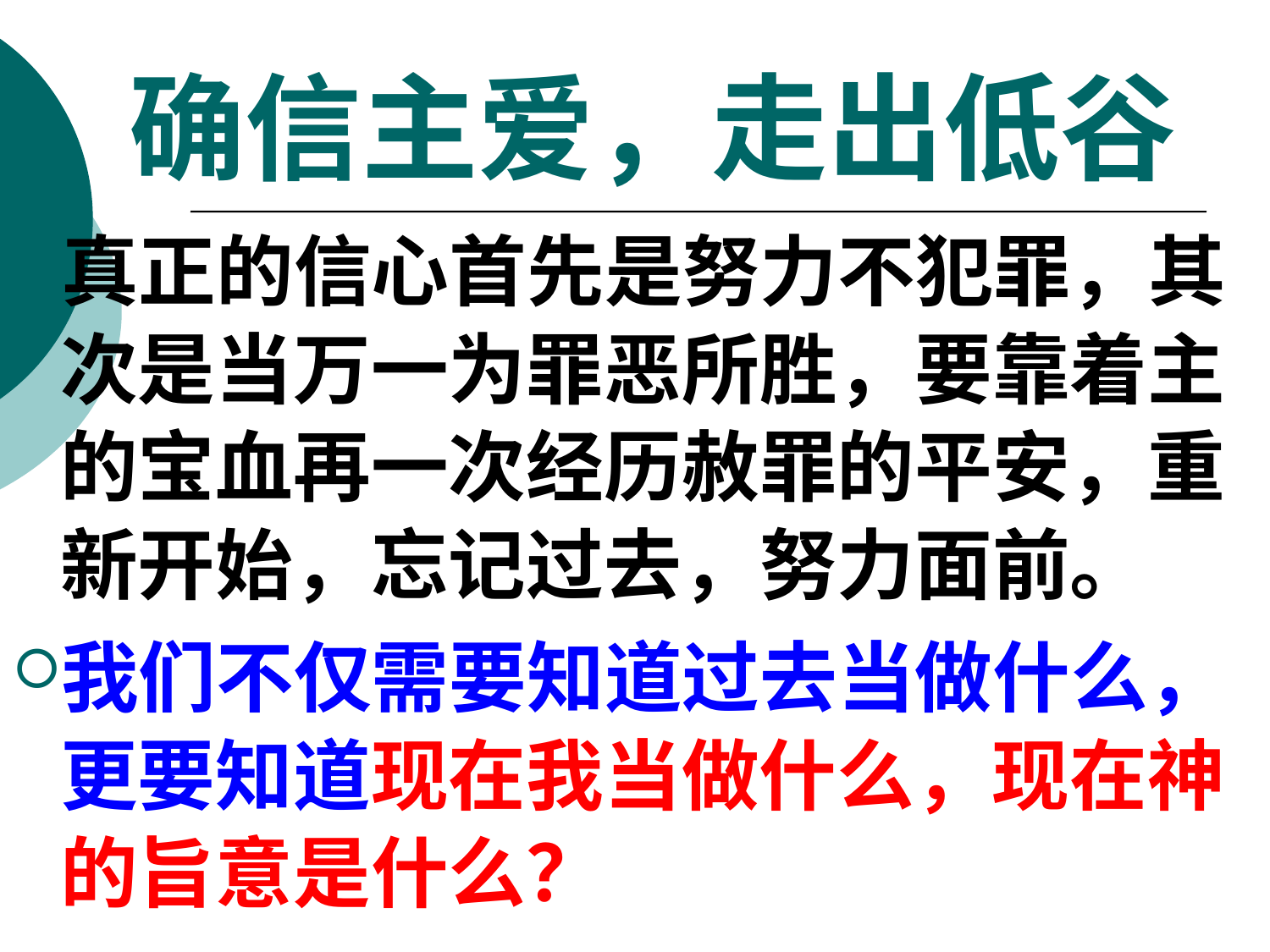

# 确信主爱，走出低谷
真正的信心首先是努力不犯罪，其次是当万一为罪恶所胜，要靠着主的宝血再一次经历赦罪的平安，重新开始，忘记过去，努力面前。
我们不仅需要知道过去当做什么，更要知道现在我当做什么，现在神的旨意是什么？